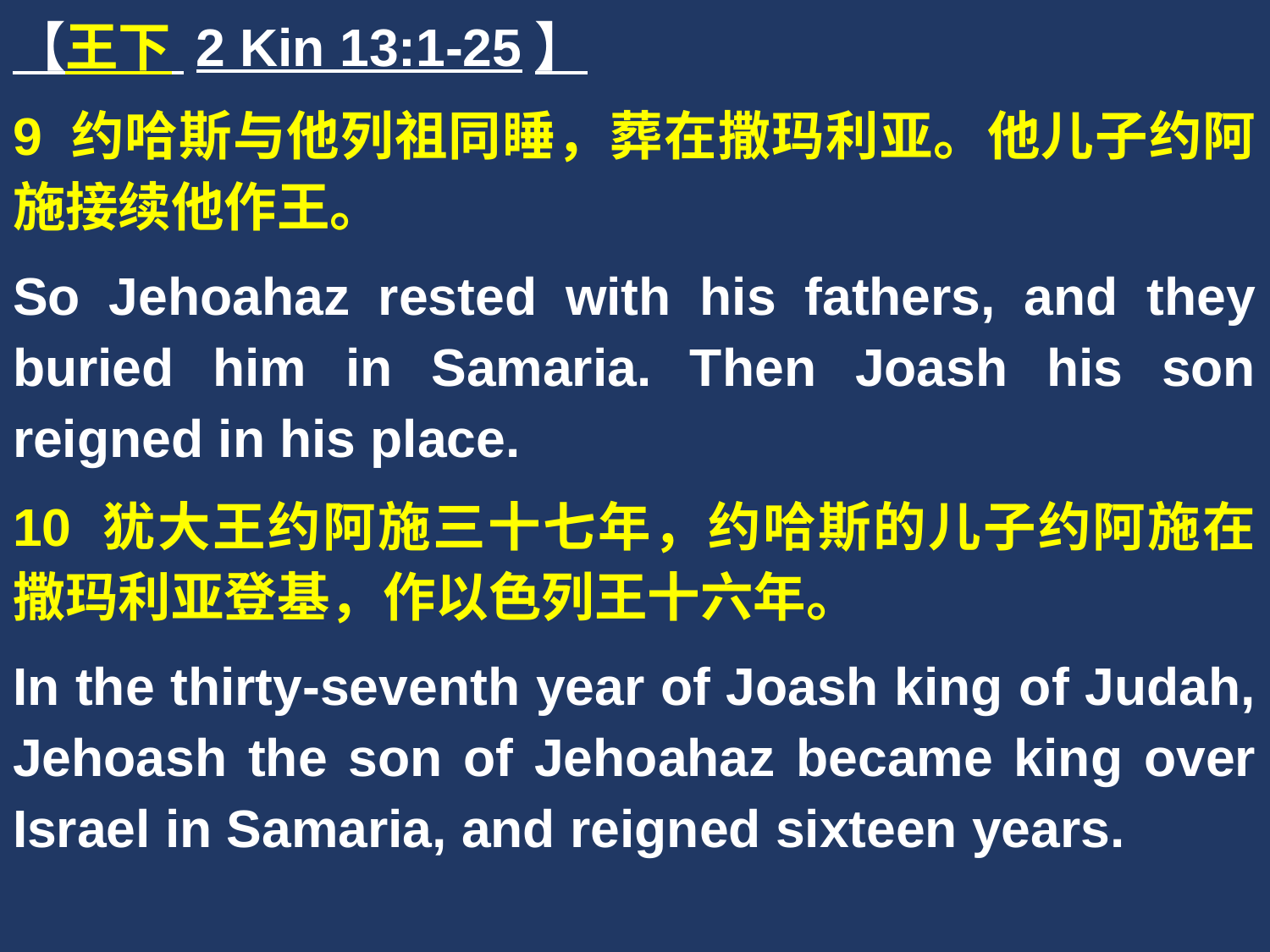

【王下 2 Kin 13:1-25】
9 约哈斯与他列祖同睡，葬在撒玛利亚。他儿子约阿施接续他作王。
So Jehoahaz rested with his fathers, and they buried him in Samaria. Then Joash his son reigned in his place.
10 犹大王约阿施三十七年，约哈斯的儿子约阿施在撒玛利亚登基，作以色列王十六年。
In the thirty-seventh year of Joash king of Judah, Jehoash the son of Jehoahaz became king over Israel in Samaria, and reigned sixteen years.